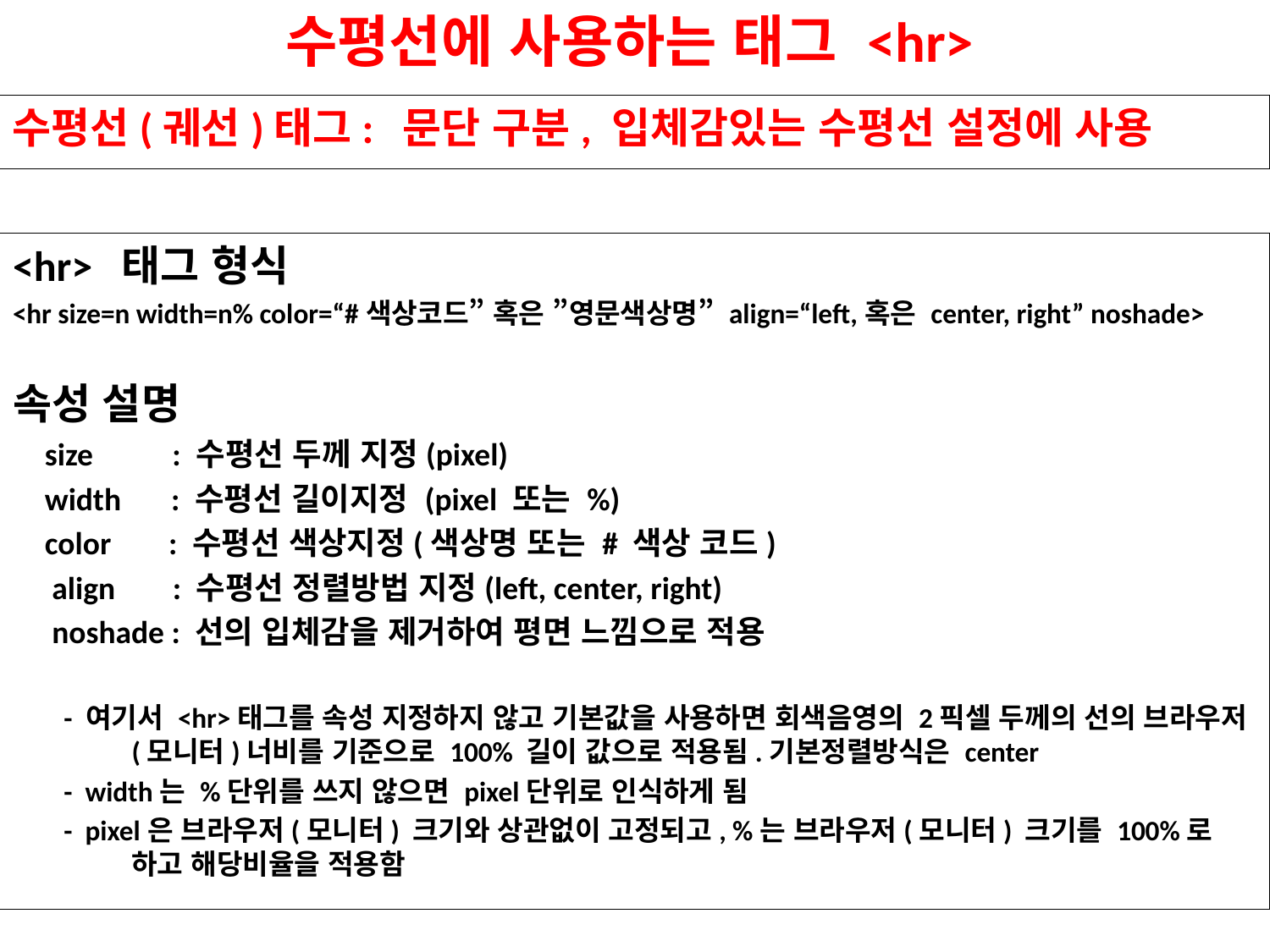

수평선에 사용하는 태그 <hr>
수평선(궤선)태그:  문단 구분, 입체감있는 수평선 설정에 사용
<hr>  태그 형식
<hr size=n width=n% color=“#색상코드” 혹은 ”영문색상명” align=“left,혹은 center, right” noshade>

속성 설명
size           : 수평선 두께 지정(pixel)
width       : 수평선 길이지정 (pixel 또는 %)
color        : 수평선 색상지정(색상명 또는 # 색상 코드)
 align        : 수평선 정렬방법 지정(left, center, right)
 noshade : 선의 입체감을 제거하여 평면 느낌으로 적용

   - 여기서 <hr>태그를 속성 지정하지 않고 기본값을 사용하면 회색음영의 2픽셀 두께의 선의 브라우저(모니터)너비를 기준으로 100% 길이 값으로 적용됨.기본정렬방식은 center
   -  width는 %단위를 쓰지 않으면 pixel단위로 인식하게 됨
   -  pixel은 브라우저(모니터) 크기와 상관없이 고정되고, %는 브라우저(모니터) 크기를 100%로 하고 해당비율을 적용함